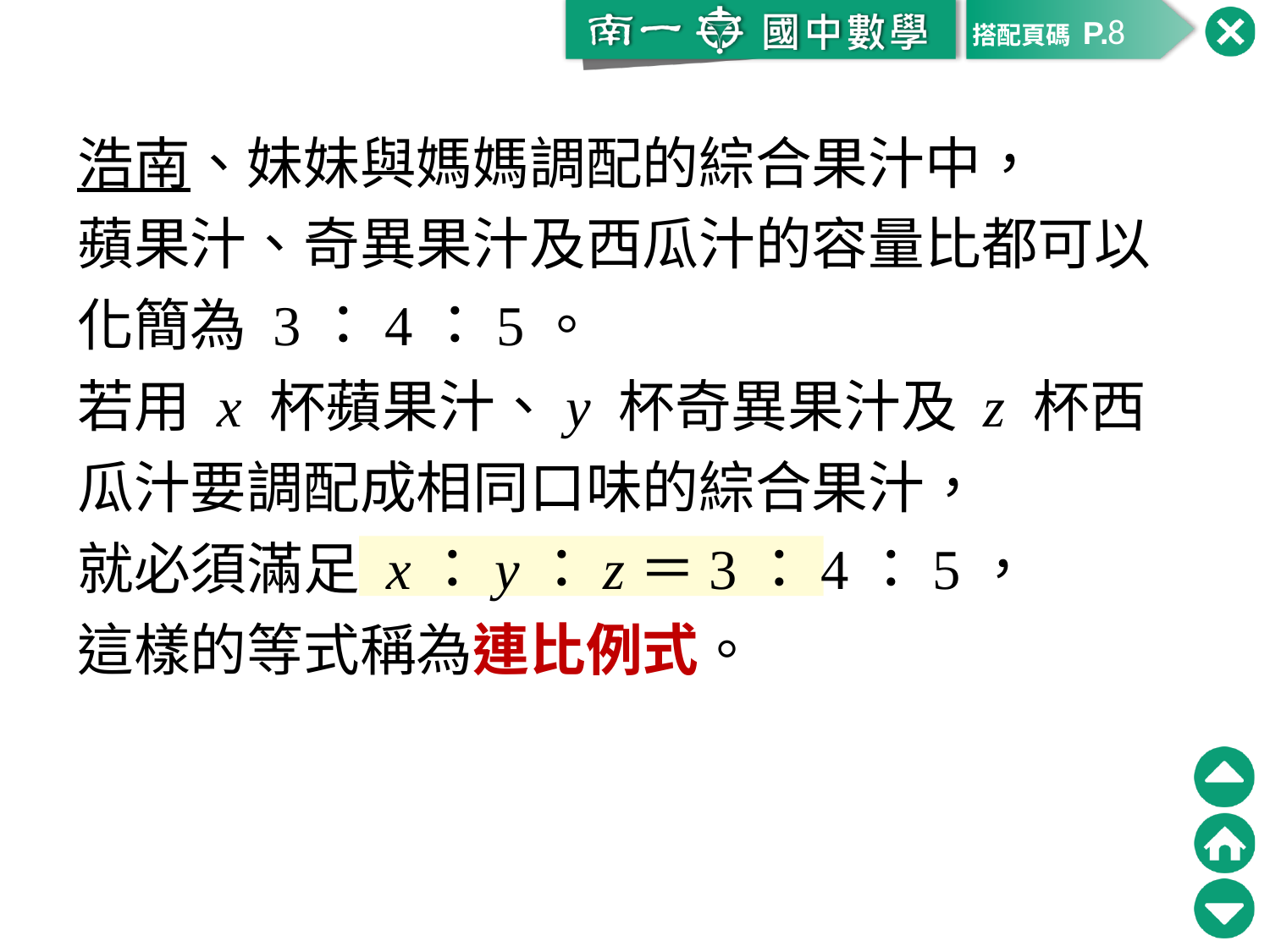

8
# 浩南、妹妹與媽媽調配的綜合果汁中， 蘋果汁、奇異果汁及西瓜汁的容量比都可以化簡為 3：4：5。 若用 x 杯蘋果汁、y 杯奇異果汁及 z 杯西瓜汁要調配成相同口味的綜合果汁， 就必須滿足 x：y：z＝3：4：5， 這樣的等式稱為連比例式。